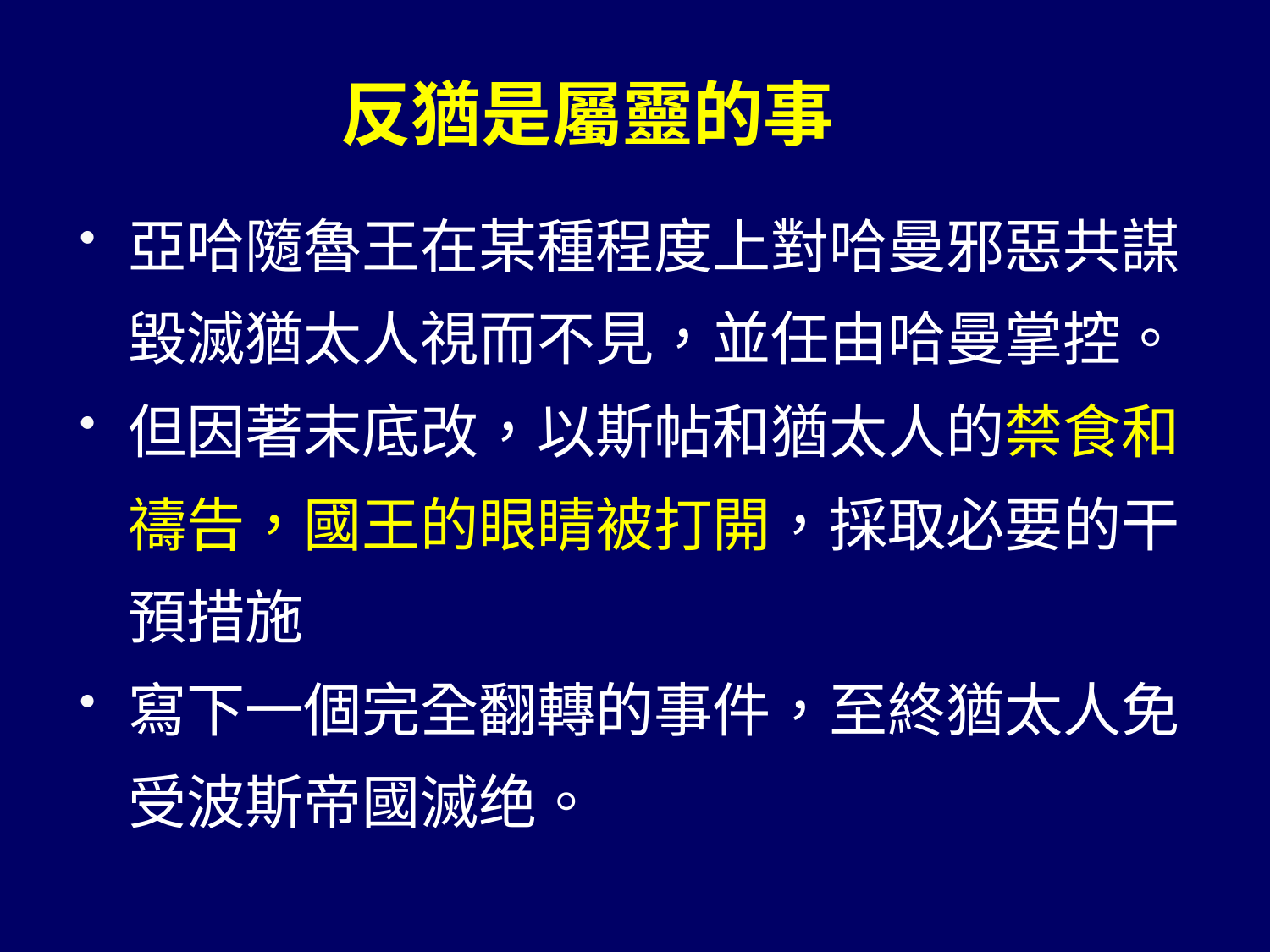

反猶是屬靈的事
亞哈隨魯王在某種程度上對哈曼邪惡共謀毀滅猶太人視而不見，並任由哈曼掌控。
但因著末底改，以斯帖和猶太人的禁食和禱告，國王的眼睛被打開，採取必要的干預措施
寫下一個完全翻轉的事件，至終猶太人免受波斯帝國滅绝。